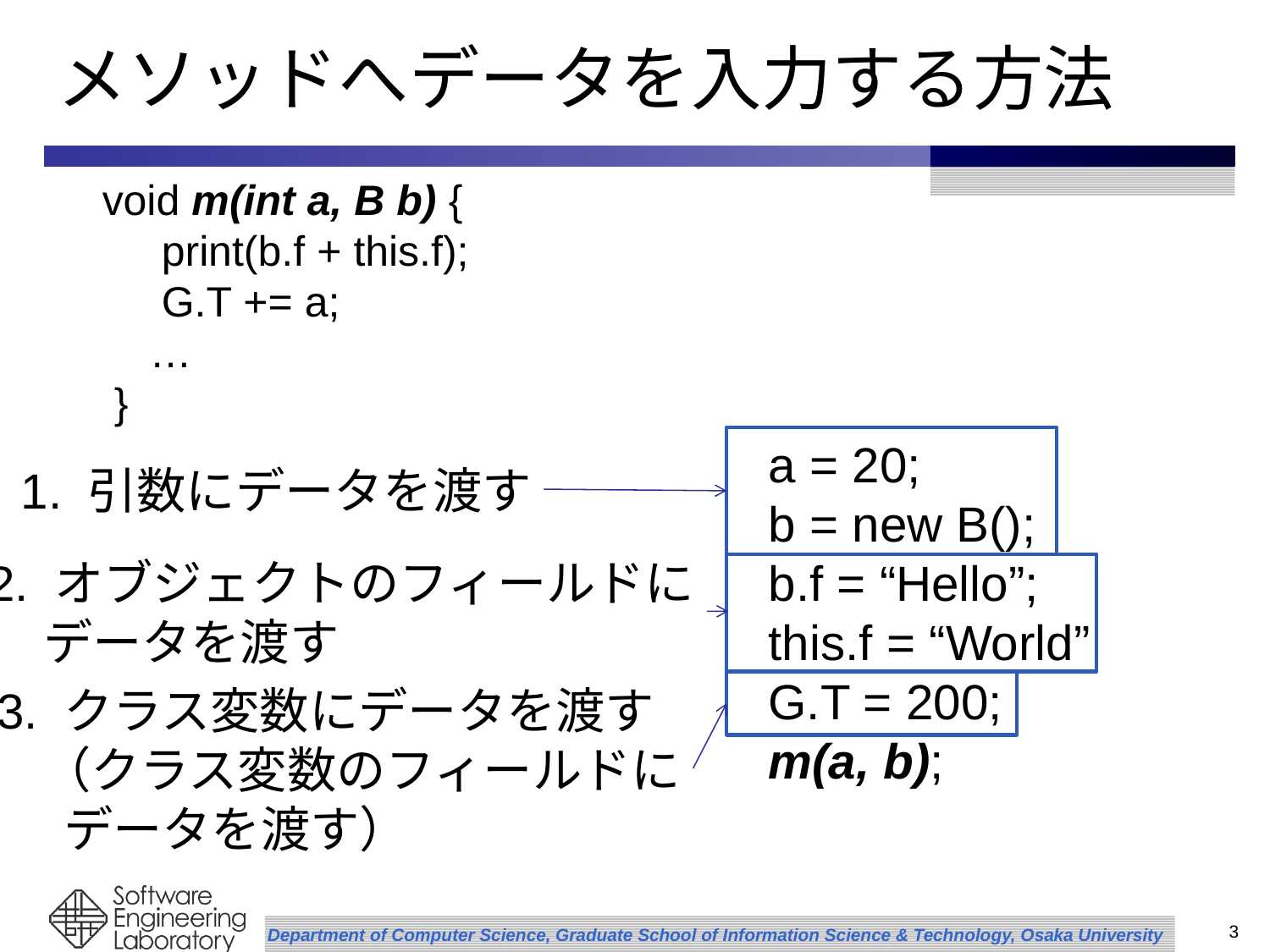

# メソッドへデータを入力する方法
 void m(int a, B b) {
      print(b.f + this.f);
      G.T += a;
     …
  }

  a = 20;
  b = new B();
  b.f = “Hello”;
  this.f = “World”
  G.T = 200;
  m(a, b);
1. 引数にデータを渡す
2. オブジェクトのフィールドに
    データを渡す

3. クラス変数にデータを渡す
   （クラス変数のフィールドに
     データを渡す）
3